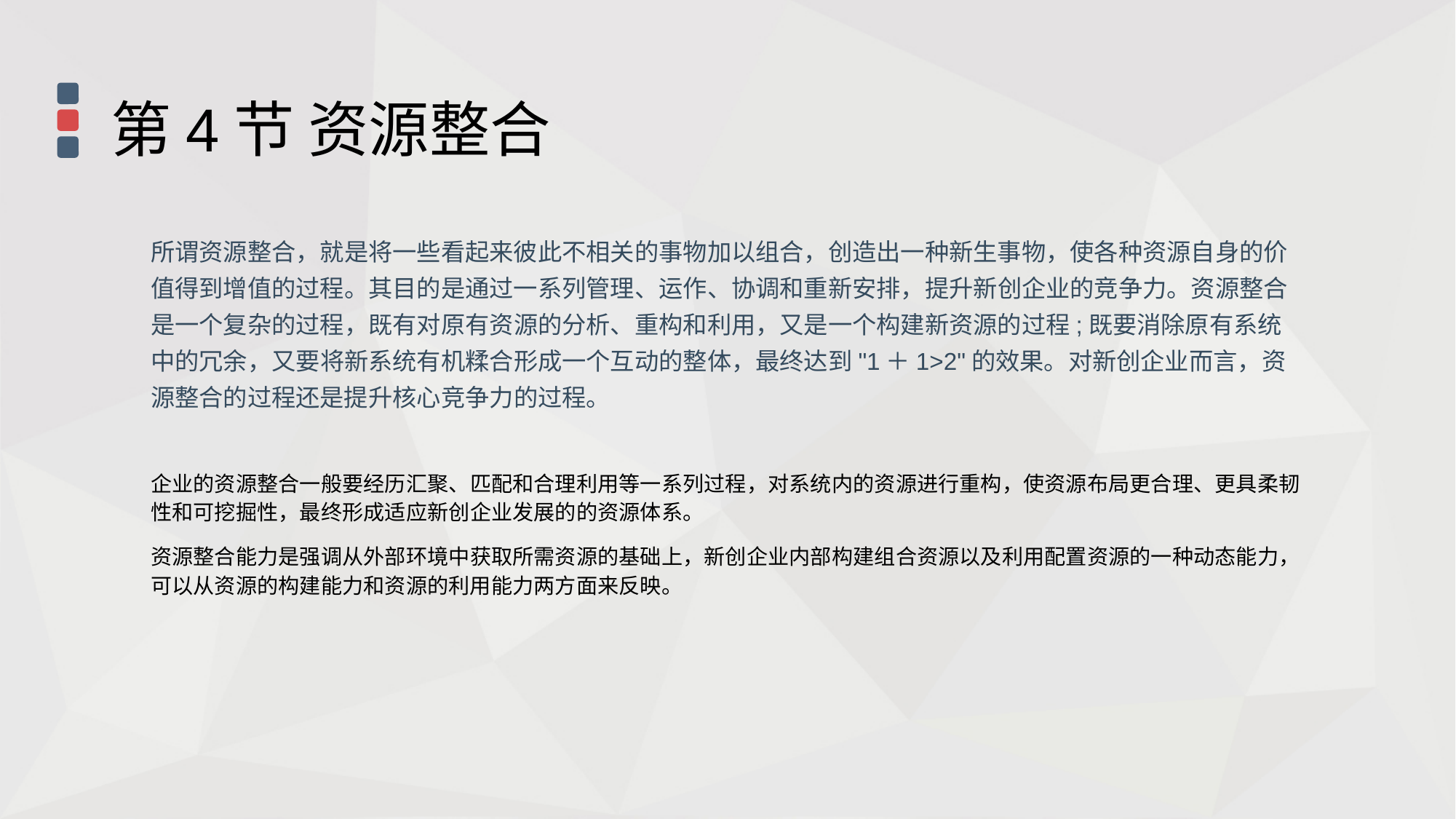

第4节 资源整合
所谓资源整合，就是将一些看起来彼此不相关的事物加以组合，创造出一种新生事物，使各种资源自身的价值得到增值的过程。其目的是通过一系列管理、运作、协调和重新安排，提升新创企业的竞争力。资源整合是一个复杂的过程，既有对原有资源的分析、重构和利用，又是一个构建新资源的过程;既要消除原有系统中的冗余，又要将新系统有机糅合形成一个互动的整体，最终达到"1＋1>2"的效果。对新创企业而言，资源整合的过程还是提升核心竞争力的过程。
企业的资源整合一般要经历汇聚、匹配和合理利用等一系列过程，对系统内的资源进行重构，使资源布局更合理、更具柔韧性和可挖掘性，最终形成适应新创企业发展的的资源体系。
资源整合能力是强调从外部环境中获取所需资源的基础上，新创企业内部构建组合资源以及利用配置资源的一种动态能力，可以从资源的构建能力和资源的利用能力两方面来反映。